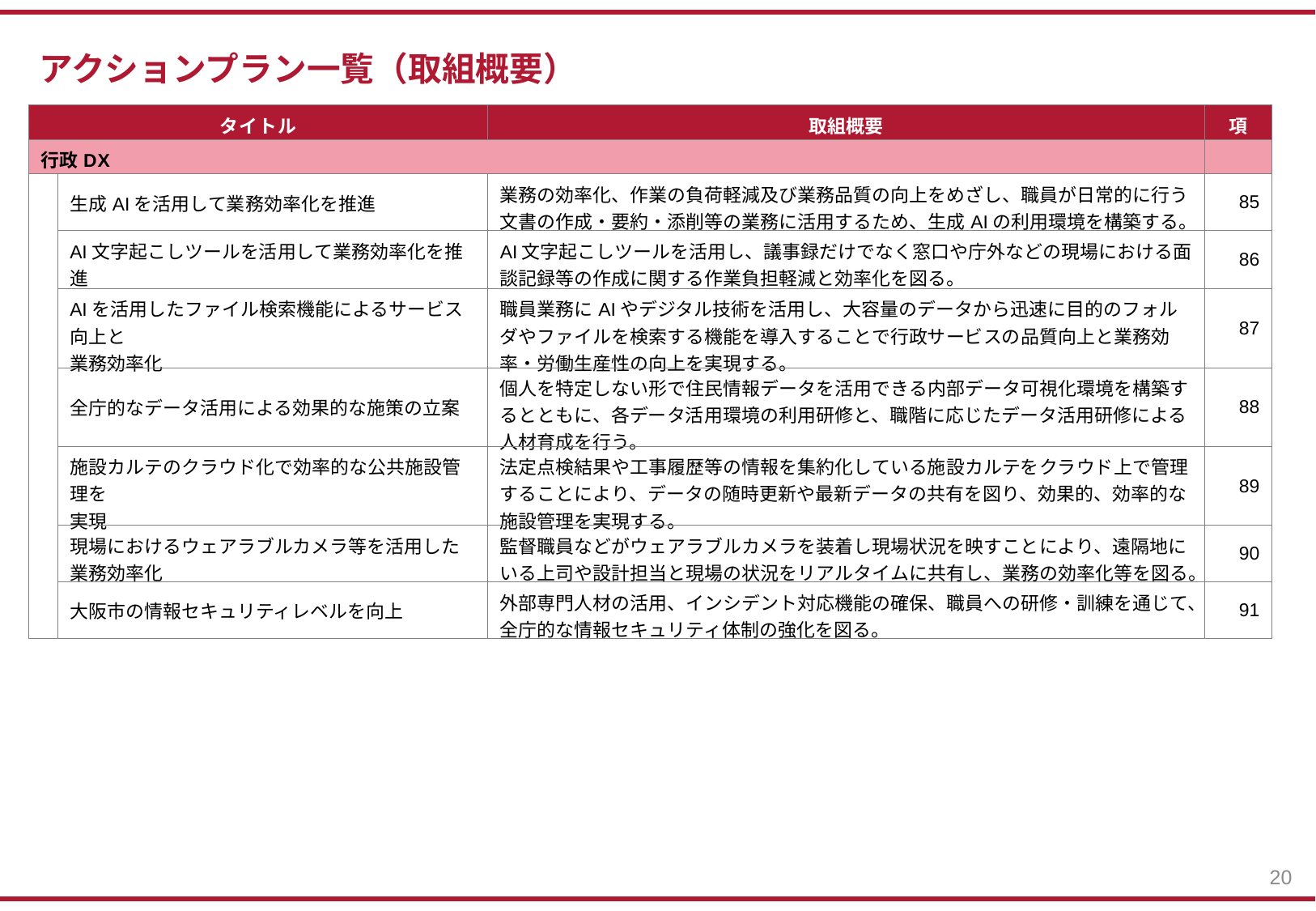

アクションプラン一覧（取組概要）
| タイトル |  | 取組概要 | 項 |
| --- | --- | --- | --- |
| 行政DX |  |  |  |
|  | 生成AIを活用して業務効率化を推進 | 業務の効率化、作業の負荷軽減及び業務品質の向上をめざし、職員が日常的に行う文書の作成・要約・添削等の業務に活用するため、生成AIの利用環境を構築する。 | 85 |
|  | AI文字起こしツールを活用して業務効率化を推進 | AI文字起こしツールを活用し、議事録だけでなく窓口や庁外などの現場における面談記録等の作成に関する作業負担軽減と効率化を図る。 | 86 |
|  | AIを活用したファイル検索機能によるサービス向上と 業務効率化 | 職員業務にAIやデジタル技術を活用し、大容量のデータから迅速に目的のフォルダやファイルを検索する機能を導入することで行政サービスの品質向上と業務効率・労働生産性の向上を実現する。 | 87 |
|  | 全庁的なデータ活用による効果的な施策の立案 | 個人を特定しない形で住民情報データを活用できる内部データ可視化環境を構築するとともに、各データ活用環境の利用研修と、職階に応じたデータ活用研修による人材育成を行う。 | 88 |
|  | 施設カルテのクラウド化で効率的な公共施設管理を 実現 | 法定点検結果や工事履歴等の情報を集約化している施設カルテをクラウド上で管理することにより、データの随時更新や最新データの共有を図り、効果的、効率的な施設管理を実現する。 | 89 |
|  | 現場におけるウェアラブルカメラ等を活用した業務効率化 | 監督職員などがウェアラブルカメラを装着し現場状況を映すことにより、遠隔地にいる上司や設計担当と現場の状況をリアルタイムに共有し、業務の効率化等を図る。 | 90 |
|  | 大阪市の情報セキュリティレベルを向上 | 外部専門人材の活用、インシデント対応機能の確保、職員への研修・訓練を通じて、全庁的な情報セキュリティ体制の強化を図る。 | 91 |
20